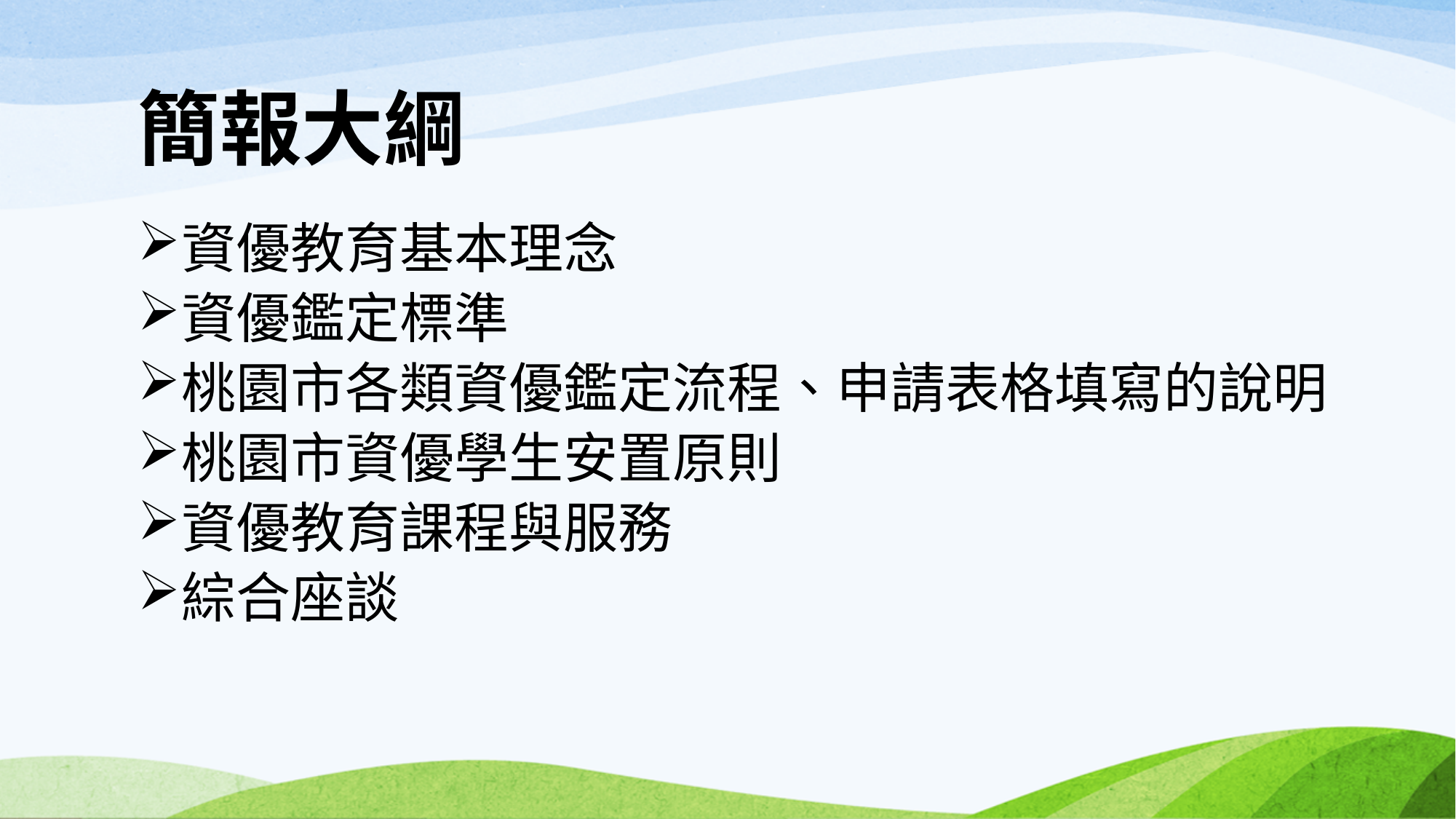

# 簡報大綱

資優教育基本理念
資優鑑定標準
桃園市各類資優鑑定流程、申請表格填寫的說明
桃園市資優學生安置原則
資優教育課程與服務
綜合座談